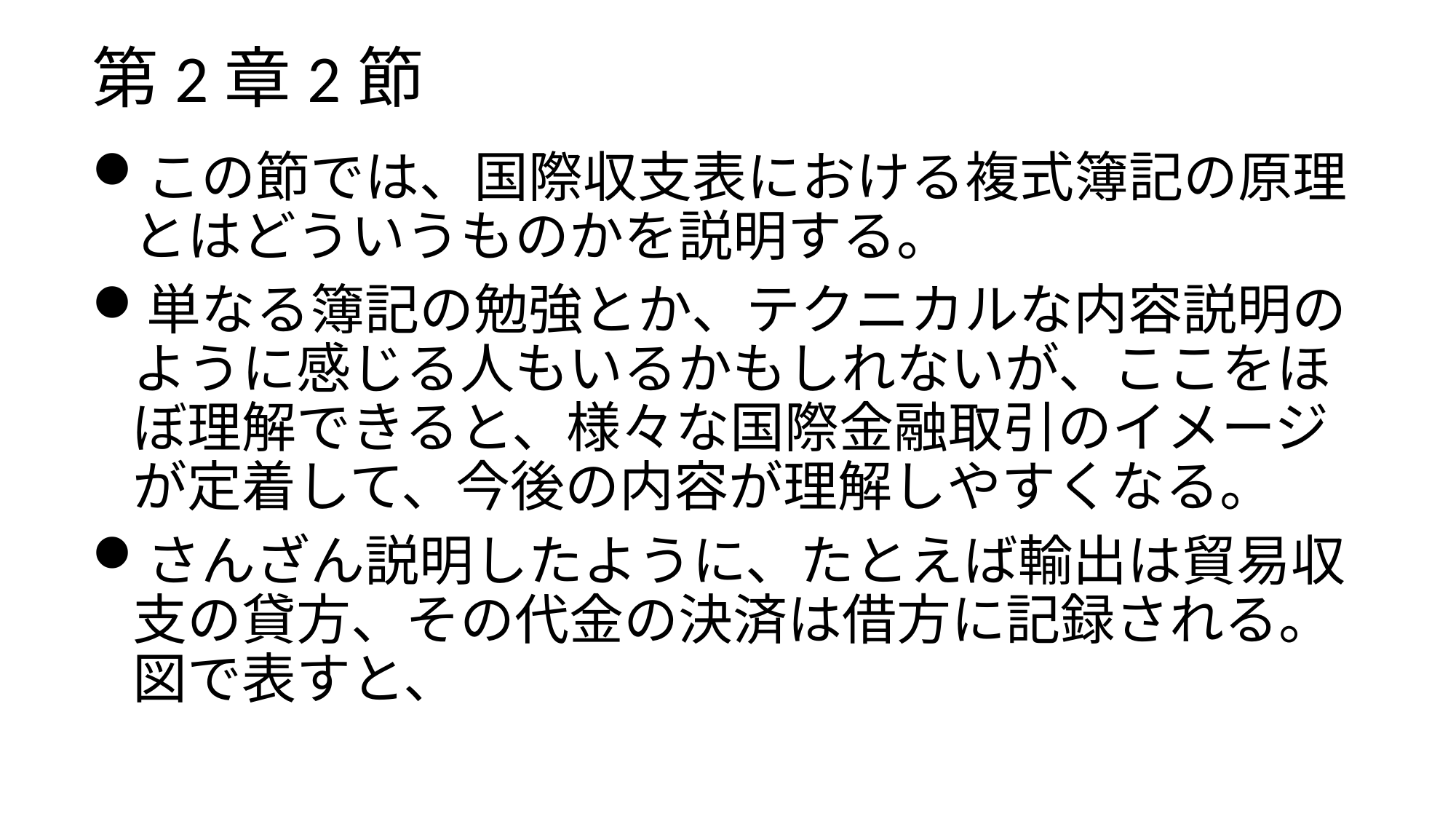

# 第2章2節
この節では、国際収支表における複式簿記の原理とはどういうものかを説明する。
単なる簿記の勉強とか、テクニカルな内容説明のように感じる人もいるかもしれないが、ここをほぼ理解できると、様々な国際金融取引のイメージが定着して、今後の内容が理解しやすくなる。
さんざん説明したように、たとえば輸出は貿易収支の貸方、その代金の決済は借方に記録される。図で表すと、